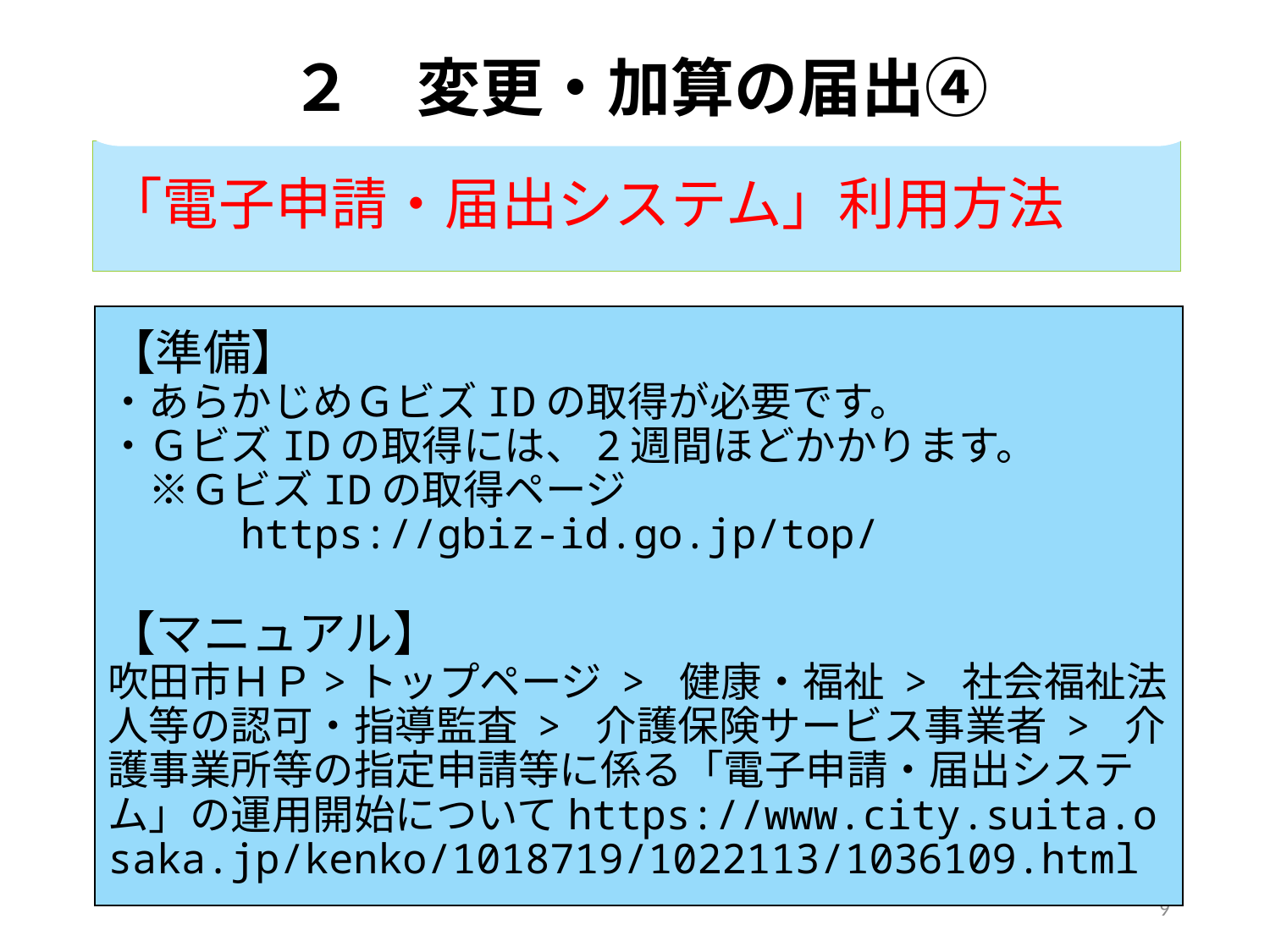

２　変更・加算の届出④
「電子申請・届出システム」利用方法
【準備】
・あらかじめＧビズIDの取得が必要です。
・ＧビズIDの取得には、2週間ほどかかります。
　※ＧビズIDの取得ページ
　　　https://gbiz-id.go.jp/top/

【マニュアル】
吹田市ＨＰ>トップページ > 健康・福祉 > 社会福祉法人等の認可・指導監査 > 介護保険サービス事業者 > 介護事業所等の指定申請等に係る「電子申請・届出システム」の運用開始についてhttps://www.city.suita.osaka.jp/kenko/1018719/1022113/1036109.html
9